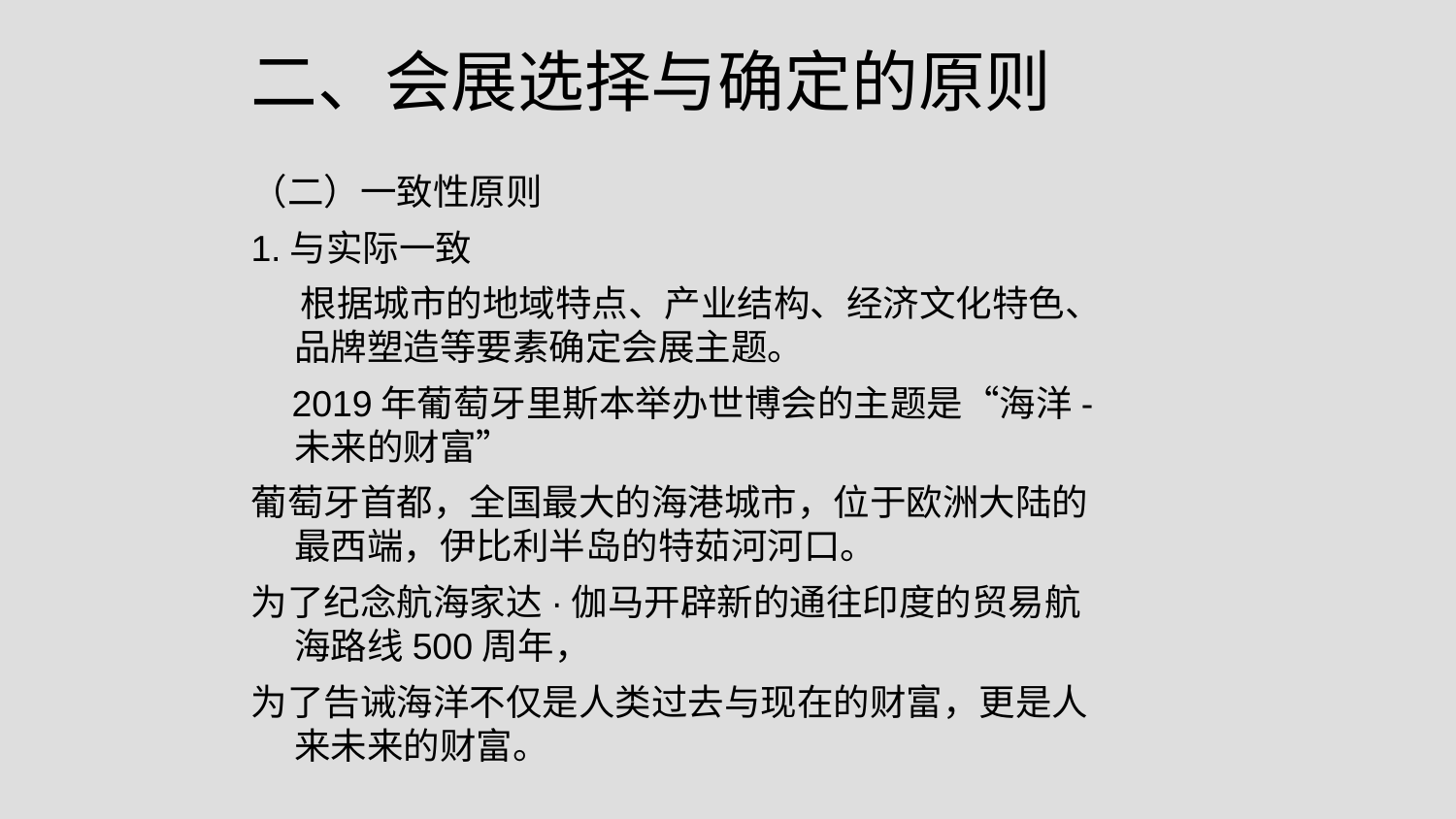

# 二、会展选择与确定的原则
（二）一致性原则
1.与实际一致
     根据城市的地域特点、产业结构、经济文化特色、品牌塑造等要素确定会展主题。
    2019年葡萄牙里斯本举办世博会的主题是“海洋-未来的财富”
葡萄牙首都，全国最大的海港城市，位于欧洲大陆的最西端，伊比利半岛的特茹河河口。
为了纪念航海家达·伽马开辟新的通往印度的贸易航海路线500周年，
为了告诫海洋不仅是人类过去与现在的财富，更是人来未来的财富。